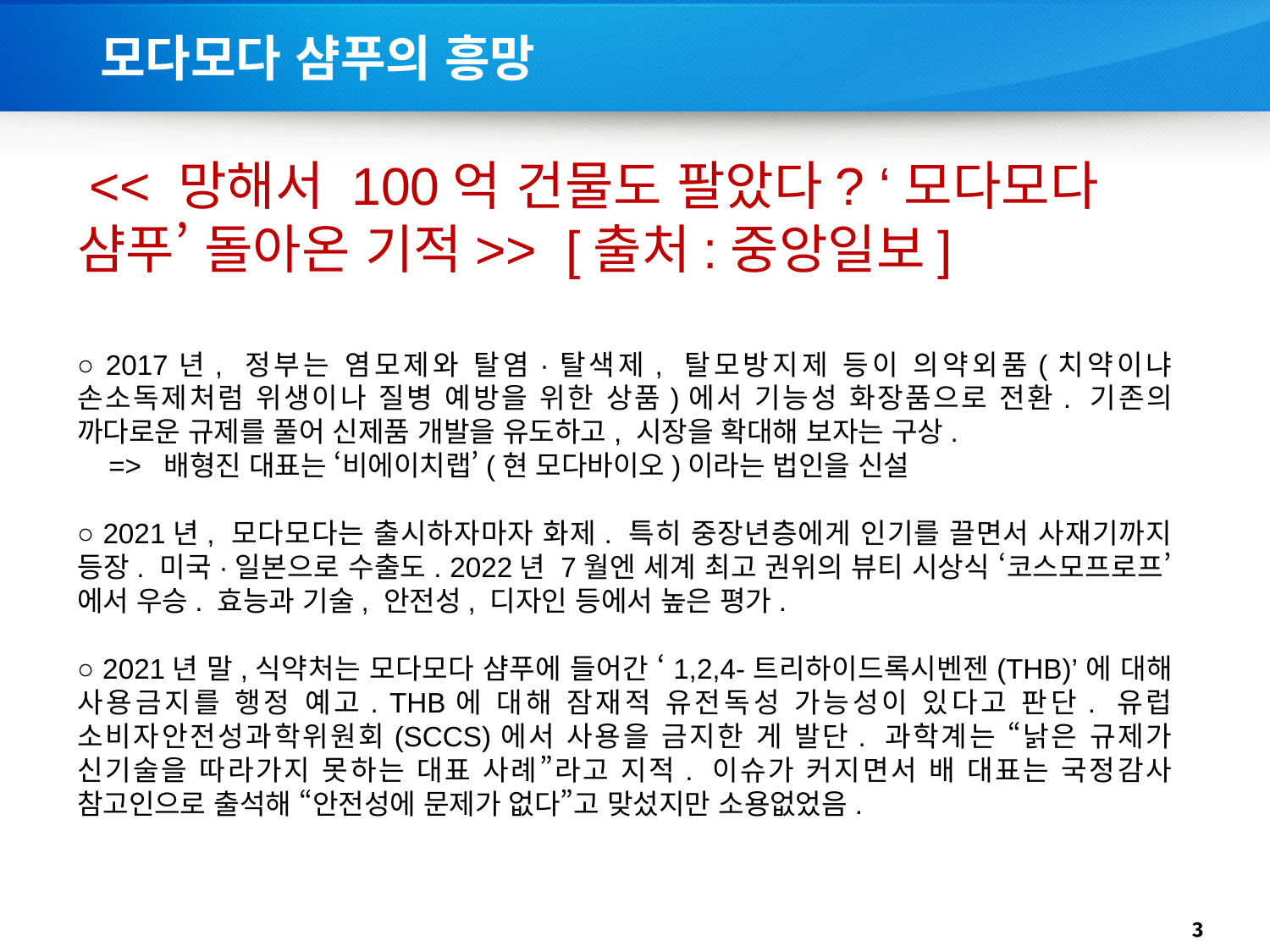

# 모다모다 샴푸의 흥망
 << 망해서 100억 건물도 팔았다? ‘모다모다 샴푸’ 돌아온 기적>>  [출처:중앙일보]

○ 2017년, 정부는 염모제와 탈염·탈색제, 탈모방지제 등이 의약외품(치약이냐 손소독제처럼 위생이나 질병 예방을 위한 상품)에서 기능성 화장품으로 전환. 기존의 까다로운 규제를 풀어 신제품 개발을 유도하고, 시장을 확대해 보자는 구상.
    =>  배형진 대표는 ‘비에이치랩’(현 모다바이오)이라는 법인을 신설

○ 2021년, 모다모다는 출시하자마자 화제. 특히 중장년층에게 인기를 끌면서 사재기까지 등장. 미국·일본으로 수출도. 2022년 7월엔 세계 최고 권위의 뷰티 시상식 ‘코스모프로프’에서 우승. 효능과 기술, 안전성, 디자인 등에서 높은 평가.

○ 2021년 말,식약처는 모다모다 샴푸에 들어간 ‘1,2,4-트리하이드록시벤젠(THB)’에 대해 사용금지를 행정 예고. THB에 대해 잠재적 유전독성 가능성이 있다고 판단. 유럽 소비자안전성과학위원회(SCCS)에서 사용을 금지한 게 발단. 과학계는 “낡은 규제가 신기술을 따라가지 못하는 대표 사례”라고 지적. 이슈가 커지면서 배 대표는 국정감사 참고인으로 출석해 “안전성에 문제가 없다”고 맞섰지만 소용없었음.